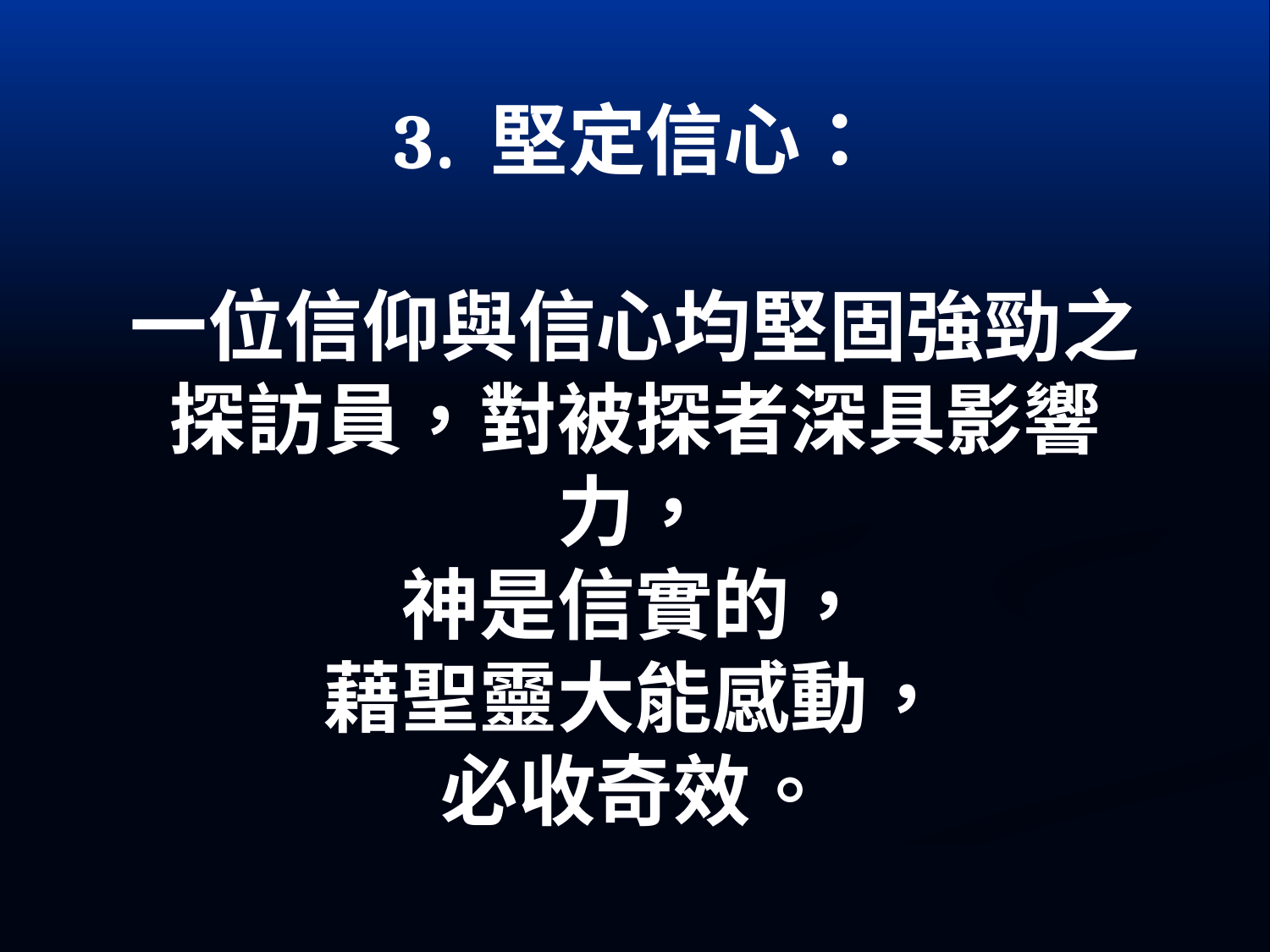

# 3. 堅定信心：

一位信仰與信心均堅固強勁之探訪員，對被探者深具影響力，
神是信實的，
藉聖靈大能感動，
必收奇效。